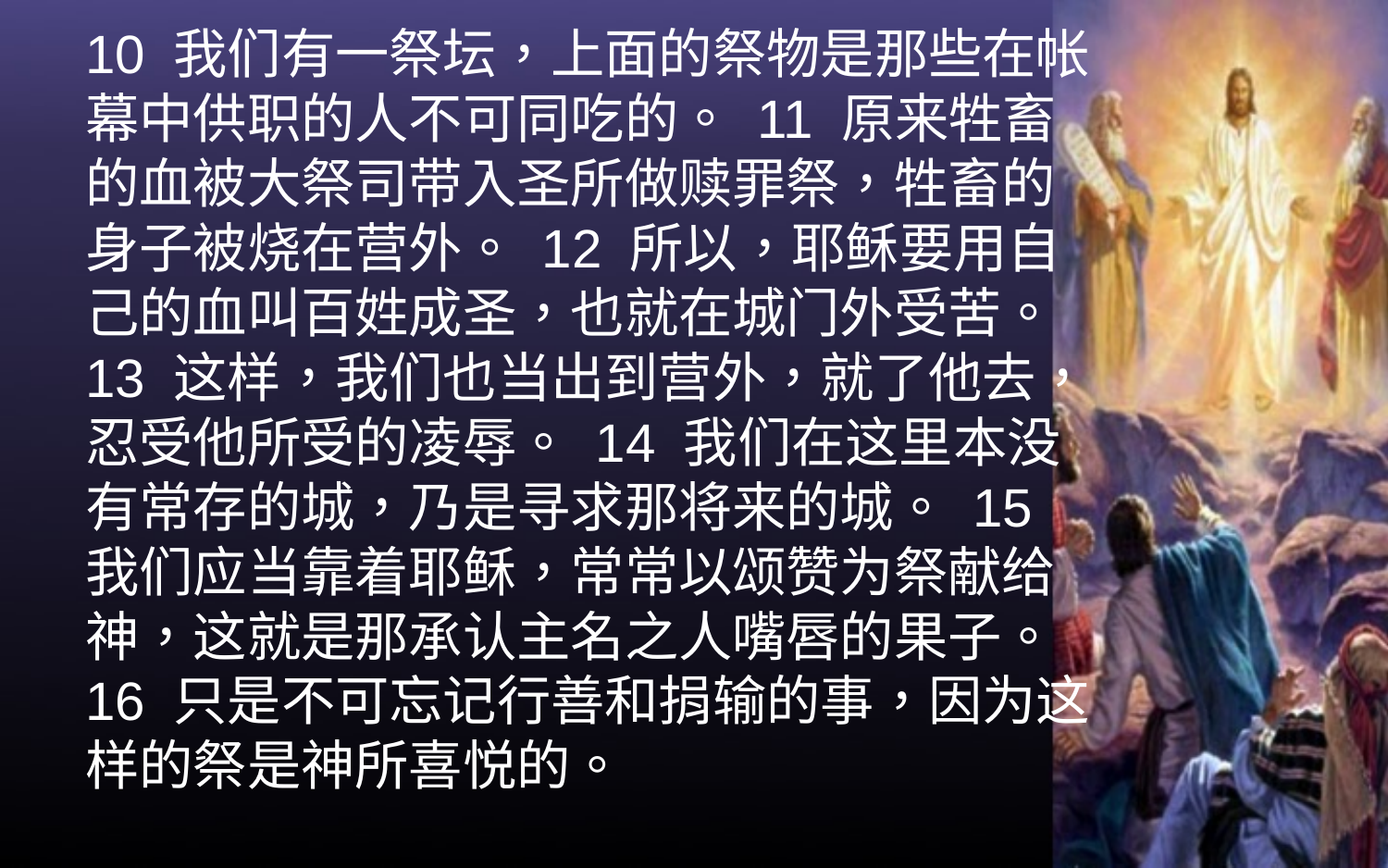

10 我们有一祭坛，上面的祭物是那些在帐幕中供职的人不可同吃的。 11 原来牲畜的血被大祭司带入圣所做赎罪祭，牲畜的身子被烧在营外。 12 所以，耶稣要用自己的血叫百姓成圣，也就在城门外受苦。 13 这样，我们也当出到营外，就了他去，忍受他所受的凌辱。 14 我们在这里本没有常存的城，乃是寻求那将来的城。 15 我们应当靠着耶稣，常常以颂赞为祭献给神，这就是那承认主名之人嘴唇的果子。 16 只是不可忘记行善和捐输的事，因为这样的祭是神所喜悦的。